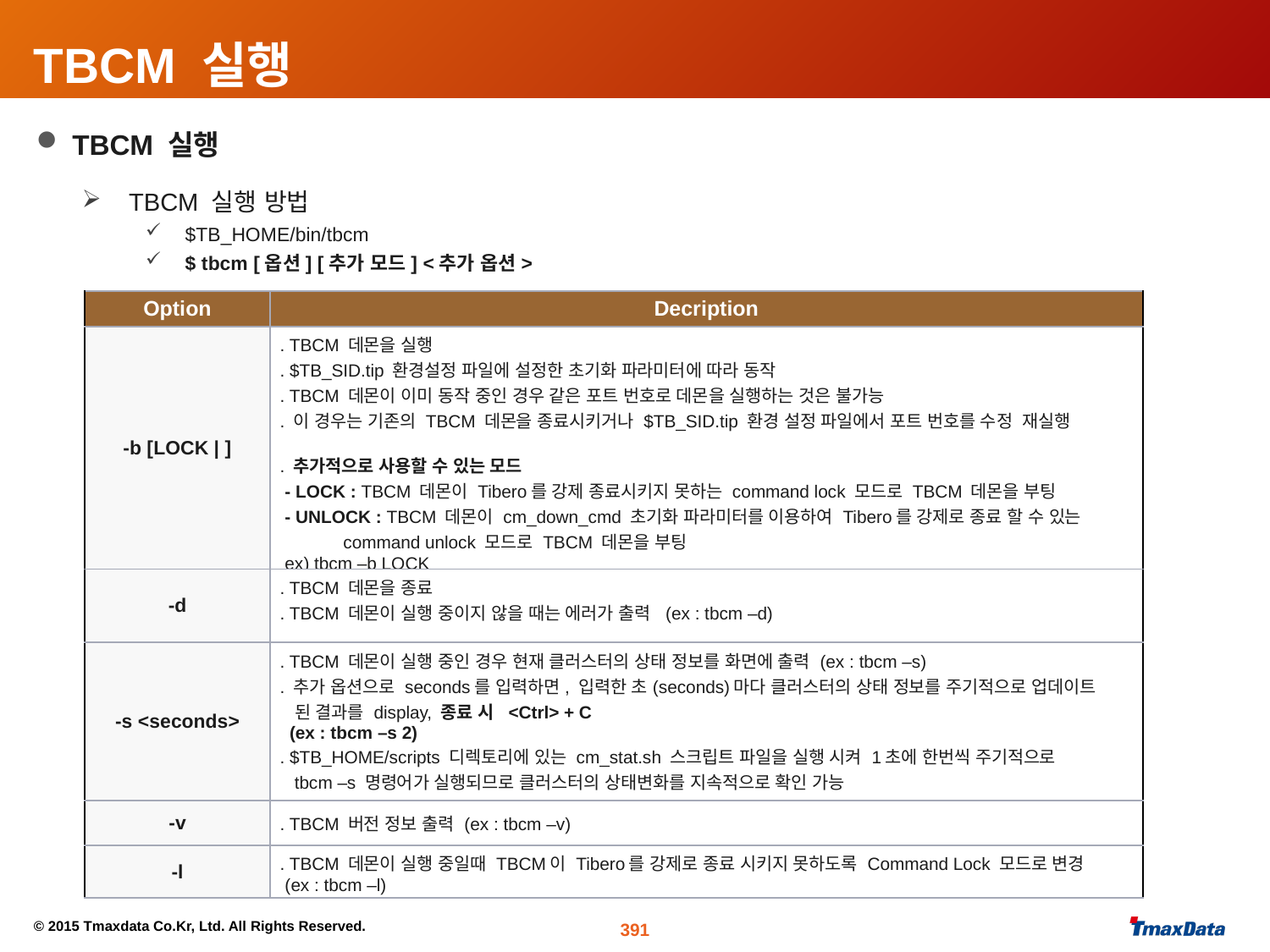

TBCM 실행
 TBCM 실행

 TBCM 실행 방법
$TB_HOME/bin/tbcm
$ tbcm [옵션] [추가 모드] <추가 옵션>
| Option | Decription |
| --- | --- |
| -b [LOCK | ] | . TBCM 데몬을 실행 . $TB\_SID.tip 환경설정 파일에 설정한 초기화 파라미터에 따라 동작 . TBCM 데몬이 이미 동작 중인 경우 같은 포트 번호로 데몬을 실행하는 것은 불가능 . 이 경우는 기존의 TBCM 데몬을 종료시키거나 $TB\_SID.tip 환경 설정 파일에서 포트 번호를 수정 재실행 . 추가적으로 사용할 수 있는 모드 - LOCK : TBCM 데몬이 Tibero를 강제 종료시키지 못하는 command lock 모드로 TBCM 데몬을 부팅 - UNLOCK : TBCM 데몬이 cm\_down\_cmd 초기화 파라미터를 이용하여 Tibero를 강제로 종료 할 수 있는 command unlock 모드로 TBCM 데몬을 부팅 ex) tbcm –b LOCK |
| -d | . TBCM 데몬을 종료 . TBCM 데몬이 실행 중이지 않을 때는 에러가 출력 (ex : tbcm –d) |
| -s <seconds> | . TBCM 데몬이 실행 중인 경우 현재 클러스터의 상태 정보를 화면에 출력 (ex : tbcm –s) . 추가 옵션으로 seconds를 입력하면, 입력한 초(seconds)마다 클러스터의 상태 정보를 주기적으로 업데이트 된 결과를 display, 종료 시 <Ctrl> + C (ex : tbcm –s 2) . $TB\_HOME/scripts 디렉토리에 있는 cm\_stat.sh 스크립트 파일을 실행 시켜 1초에 한번씩 주기적으로 tbcm –s 명령어가 실행되므로 클러스터의 상태변화를 지속적으로 확인 가능 |
| -v | . TBCM 버전 정보 출력 (ex : tbcm –v) |
| -l | . TBCM 데몬이 실행 중일때 TBCM이 Tibero를 강제로 종료 시키지 못하도록 Command Lock 모드로 변경 (ex : tbcm –l) |